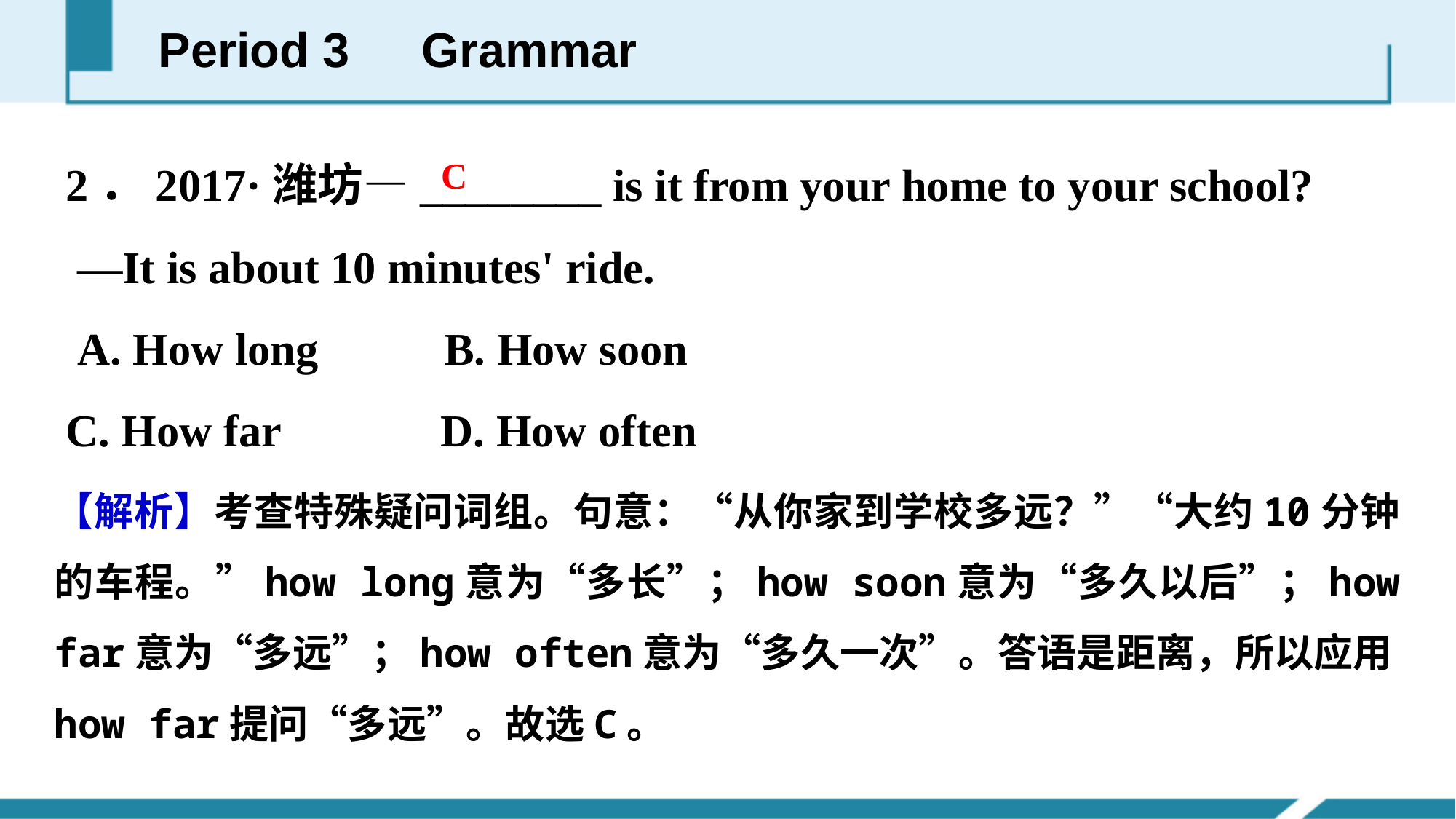

Period 3　Grammar
2．2017·潍坊—________ is it from your home to your school?
 —It is about 10 minutes' ride.
 A. How long           B. How soon
C. How far              D. How often
C
【解析】考查特殊疑问词组。句意：“从你家到学校多远？”“大约10分钟的车程。”how long意为“多长”；how soon意为“多久以后”；how far意为“多远”；how often意为“多久一次”。答语是距离，所以应用how far提问“多远”。故选C。